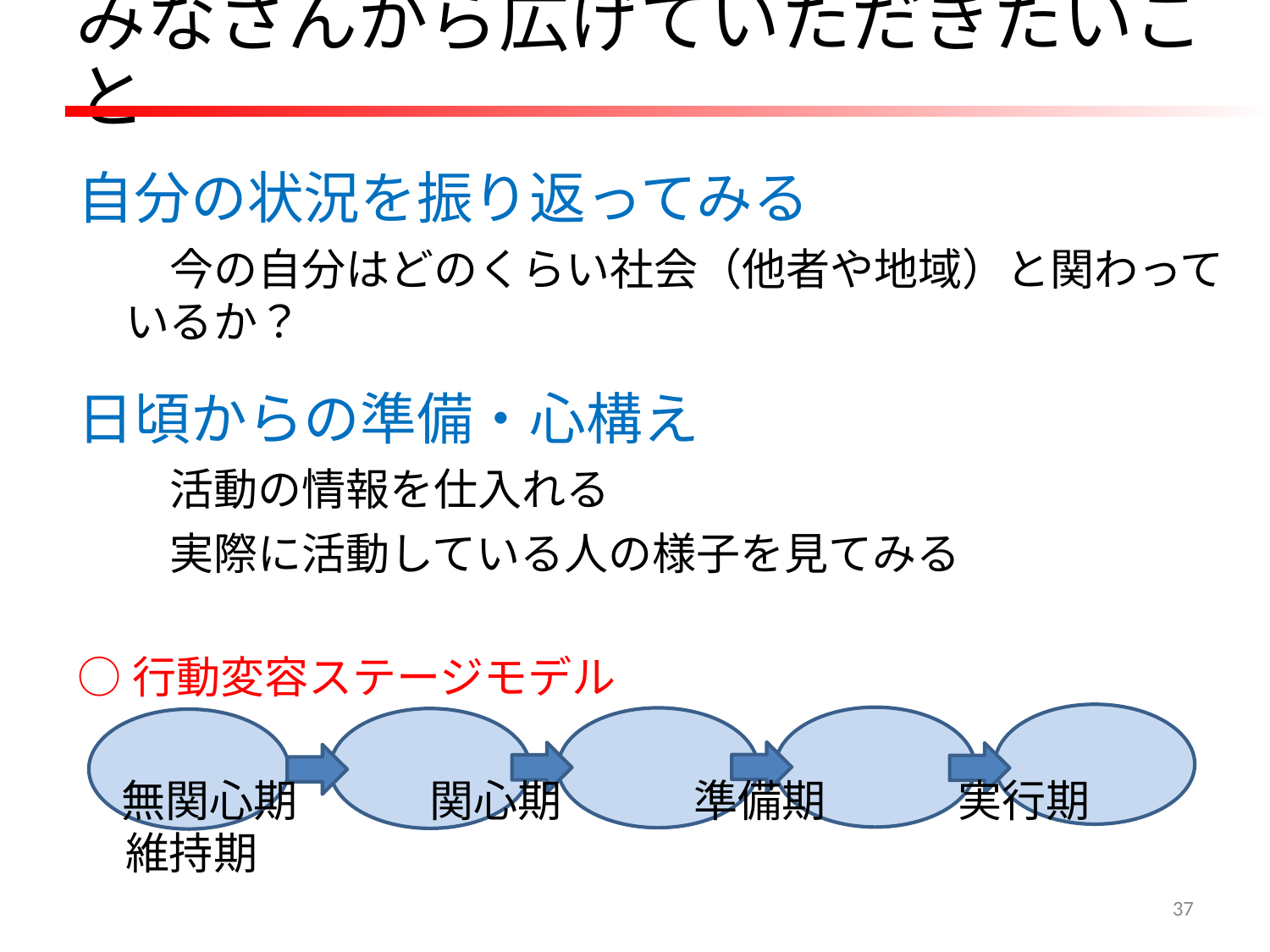

みなさんから広げていただきたいこと

自分の状況を振り返ってみる
　　今の自分はどのくらい社会（他者や地域）と関わっているか？

日頃からの準備・心構え
　　活動の情報を仕入れる
　　実際に活動している人の様子を見てみる

○行動変容ステージモデル

　無関心期　　　関心期　　　準備期　　　実行期　　　維持期

37